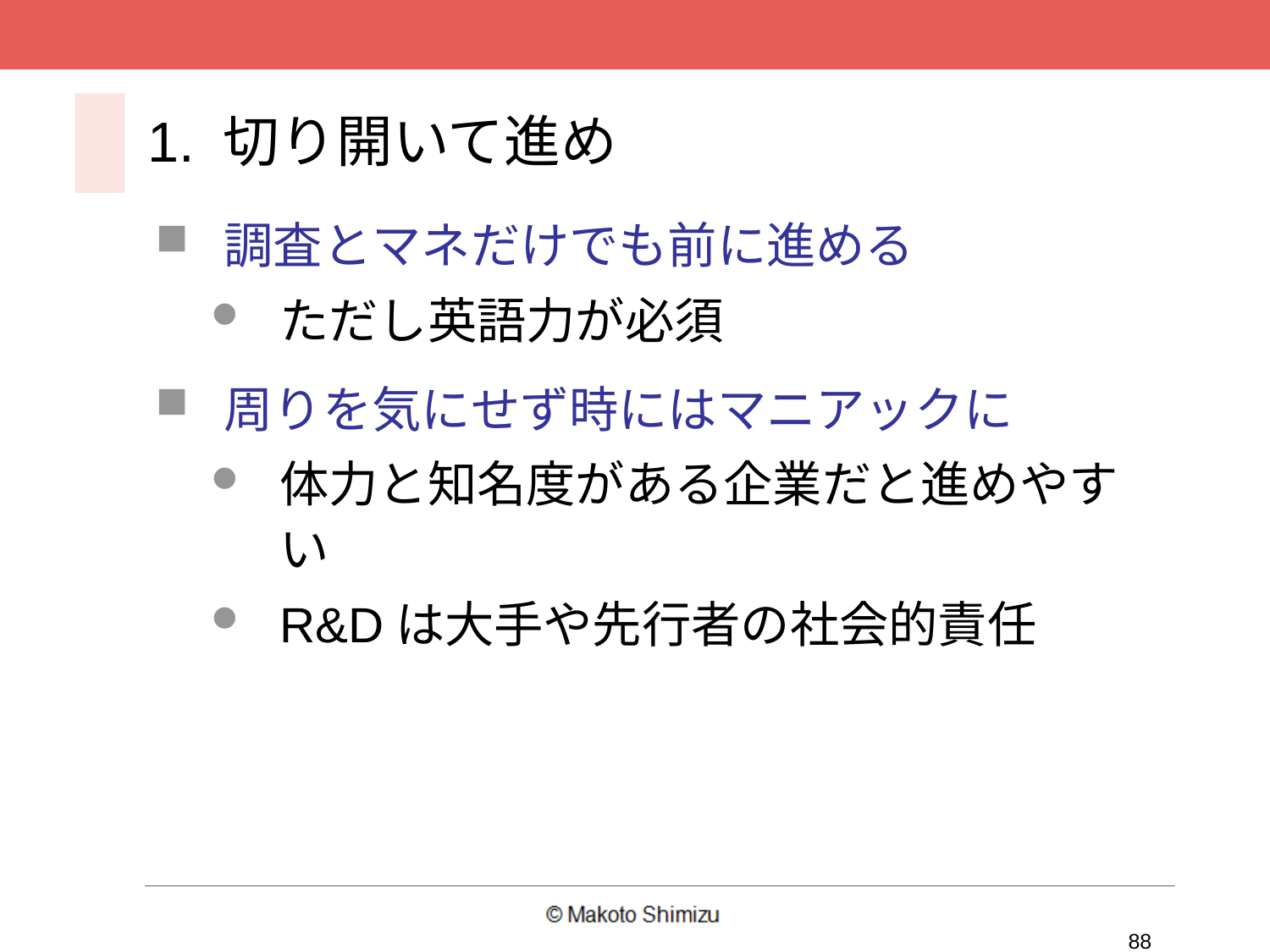

1. 切り開いて進め
調査とマネだけでも前に進める
ただし英語力が必須
周りを気にせず時にはマニアックに
体力と知名度がある企業だと進めやすい
R&Dは大手や先行者の社会的責任